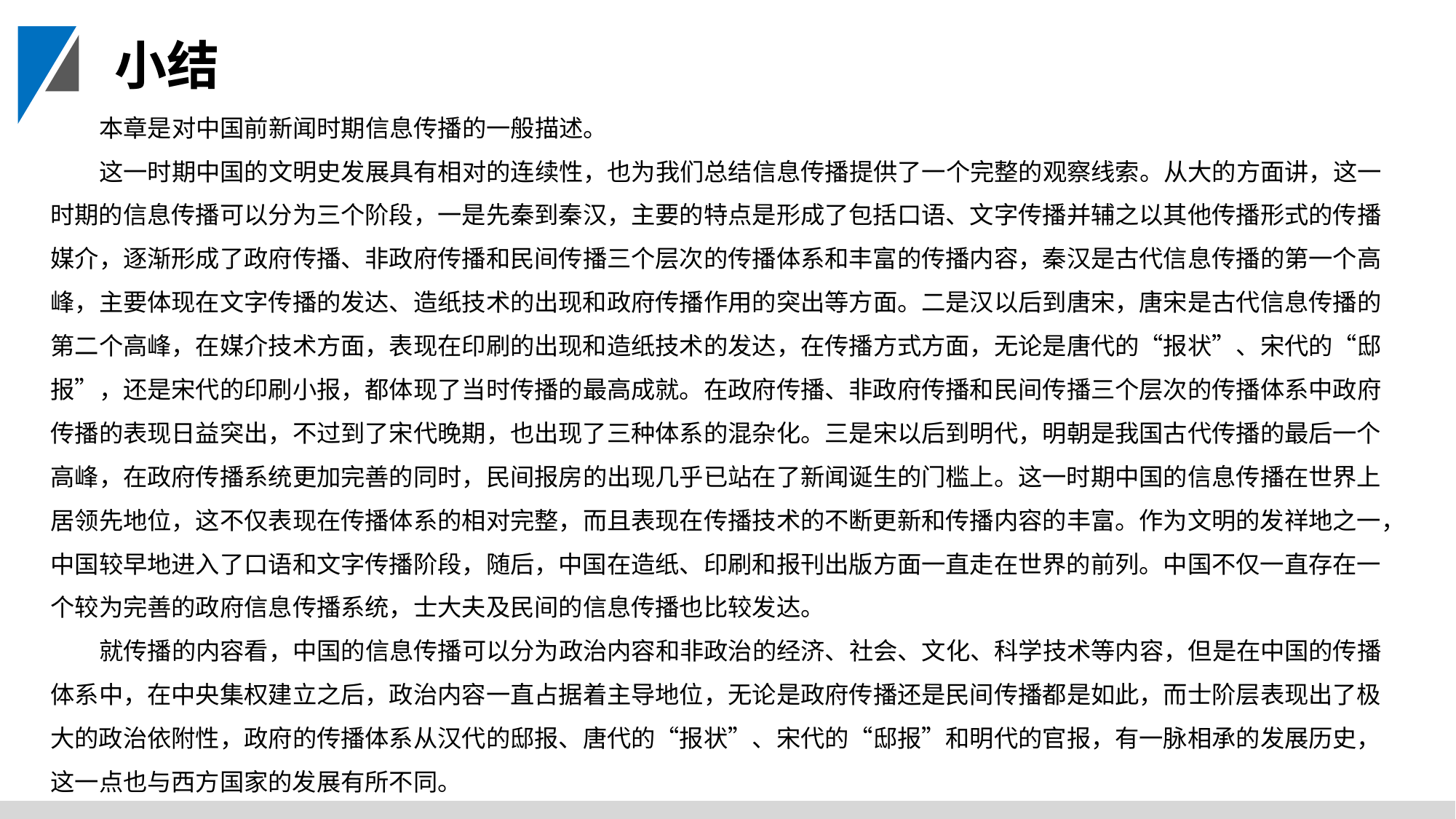

小结
本章是对中国前新闻时期信息传播的一般描述。
这一时期中国的文明史发展具有相对的连续性，也为我们总结信息传播提供了一个完整的观察线索。从大的方面讲，这一时期的信息传播可以分为三个阶段，一是先秦到秦汉，主要的特点是形成了包括口语、文字传播并辅之以其他传播形式的传播媒介，逐渐形成了政府传播、非政府传播和民间传播三个层次的传播体系和丰富的传播内容，秦汉是古代信息传播的第一个高峰，主要体现在文字传播的发达、造纸技术的出现和政府传播作用的突出等方面。二是汉以后到唐宋，唐宋是古代信息传播的第二个高峰，在媒介技术方面，表现在印刷的出现和造纸技术的发达，在传播方式方面，无论是唐代的“报状”、宋代的“邸报”，还是宋代的印刷小报，都体现了当时传播的最高成就。在政府传播、非政府传播和民间传播三个层次的传播体系中政府传播的表现日益突出，不过到了宋代晚期，也出现了三种体系的混杂化。三是宋以后到明代，明朝是我国古代传播的最后一个高峰，在政府传播系统更加完善的同时，民间报房的出现几乎已站在了新闻诞生的门槛上。这一时期中国的信息传播在世界上居领先地位，这不仅表现在传播体系的相对完整，而且表现在传播技术的不断更新和传播内容的丰富。作为文明的发祥地之一，中国较早地进入了口语和文字传播阶段，随后，中国在造纸、印刷和报刊出版方面一直走在世界的前列。中国不仅一直存在一个较为完善的政府信息传播系统，士大夫及民间的信息传播也比较发达。
就传播的内容看，中国的信息传播可以分为政治内容和非政治的经济、社会、文化、科学技术等内容，但是在中国的传播体系中，在中央集权建立之后，政治内容一直占据着主导地位，无论是政府传播还是民间传播都是如此，而士阶层表现出了极大的政治依附性，政府的传播体系从汉代的邸报、唐代的“报状”、宋代的“邸报”和明代的官报，有一脉相承的发展历史，这一点也与西方国家的发展有所不同。